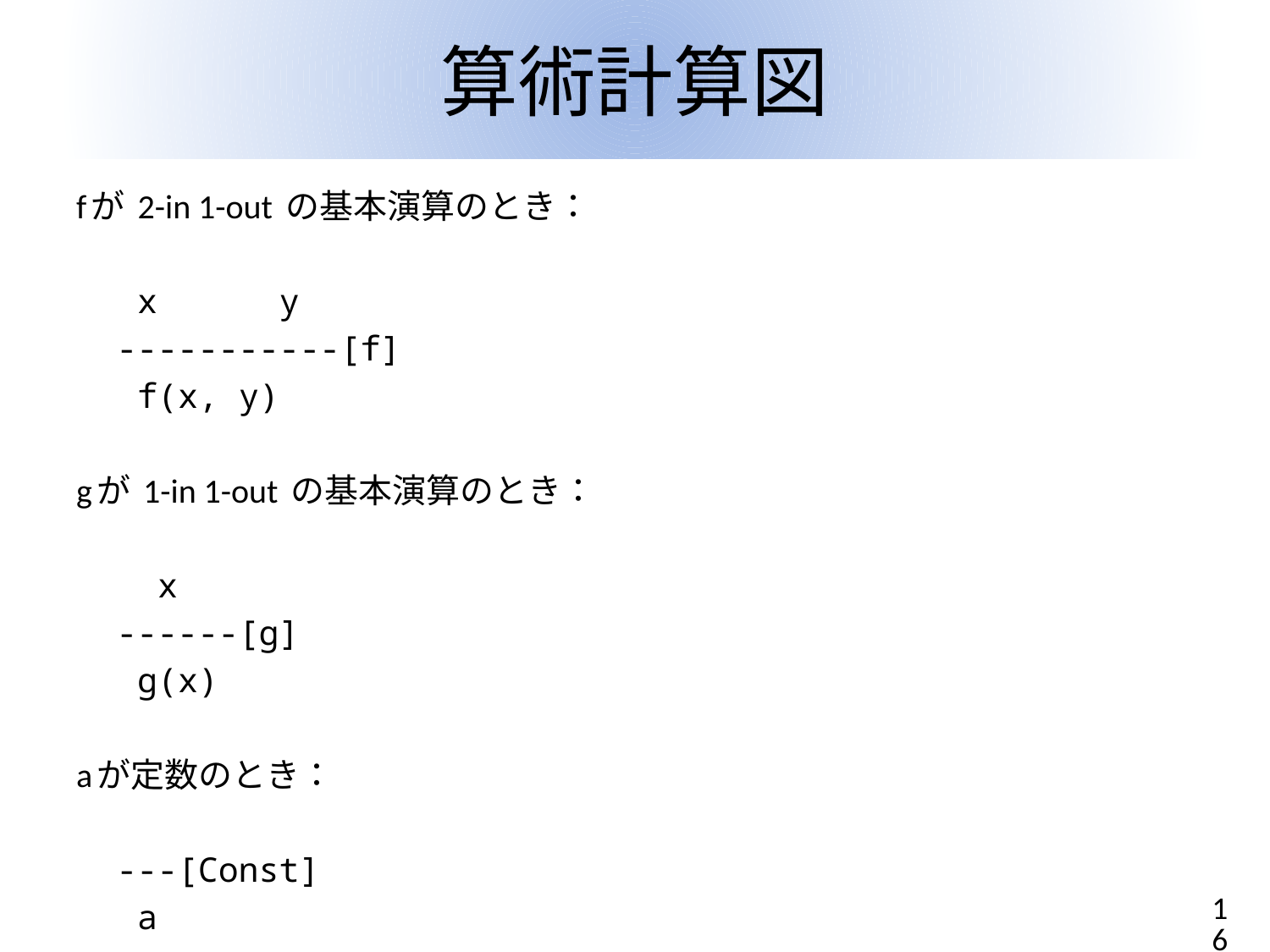

# 算術計算図
fが 2-in 1-out の基本演算のとき：

   x      y
  -----------[f]
   f(x, y)

gが 1-in 1-out の基本演算のとき：

    x
  ------[g]
   g(x)

aが定数のとき：

  ---[Const]
   a

16